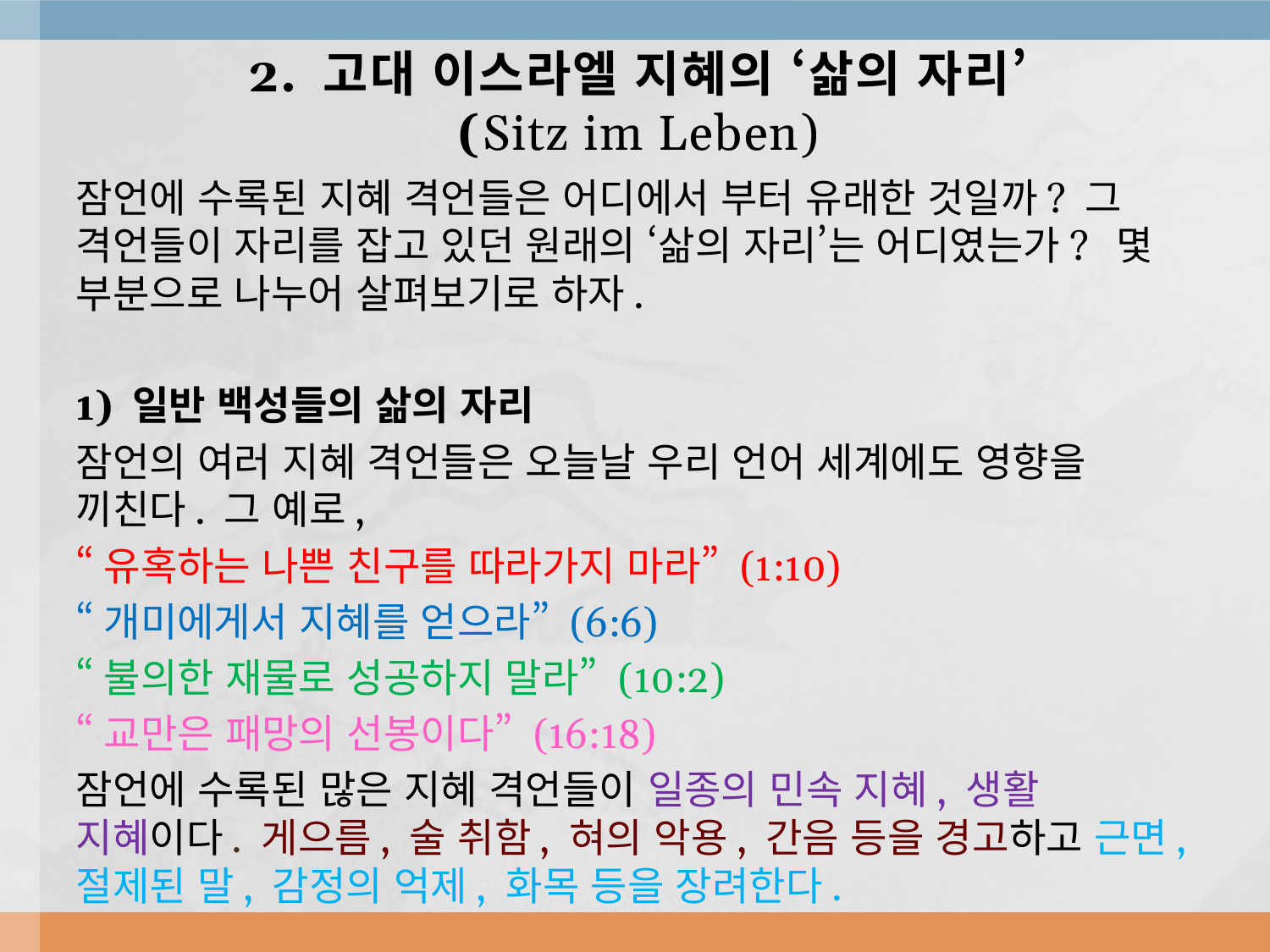

# 2. 고대 이스라엘 지혜의 ‘삶의 자리’ (Sitz im Leben)
잠언에 수록된 지혜 격언들은 어디에서 부터 유래한 것일까? 그 격언들이 자리를 잡고 있던 원래의 ‘삶의 자리’는 어디였는가?  몇 부분으로 나누어 살펴보기로 하자.

1) 일반 백성들의 삶의 자리
잠언의 여러 지혜 격언들은 오늘날 우리 언어 세계에도 영향을 끼친다. 그 예로,
“유혹하는 나쁜 친구를 따라가지 마라” (1:10)
“개미에게서 지혜를 얻으라” (6:6)
“불의한 재물로 성공하지 말라” (10:2)
“교만은 패망의 선봉이다” (16:18)
잠언에 수록된 많은 지혜 격언들이 일종의 민속 지혜, 생활 지혜이다. 게으름, 술 취함, 혀의 악용, 간음 등을 경고하고 근면, 절제된 말, 감정의 억제, 화목 등을 장려한다.